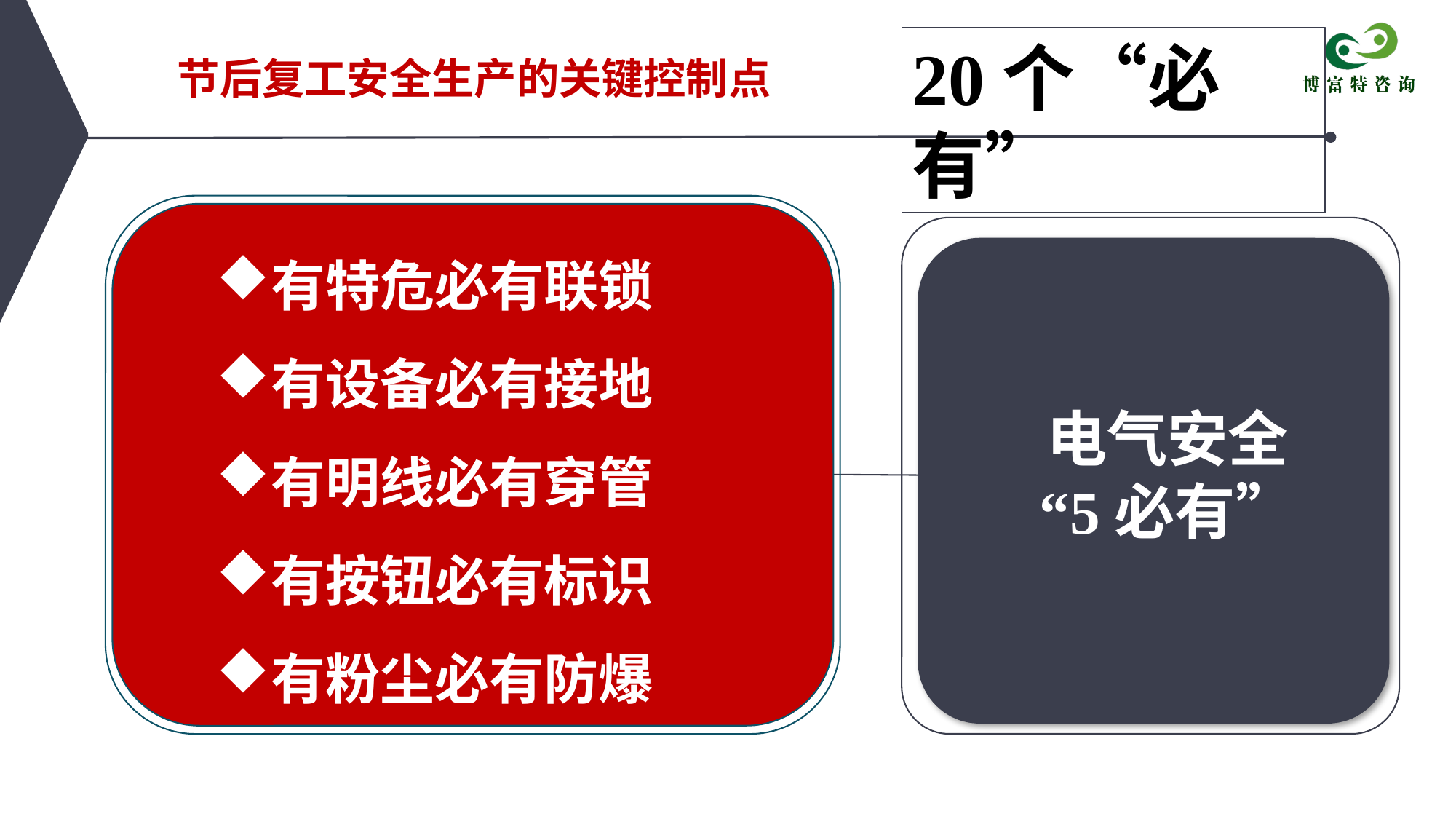

20个“必有”
节后复工安全生产的关键控制点

有特危必有联锁
有设备必有接地
有明线必有穿管
有按钮必有标识
有粉尘必有防爆

电气安全
“5必有”